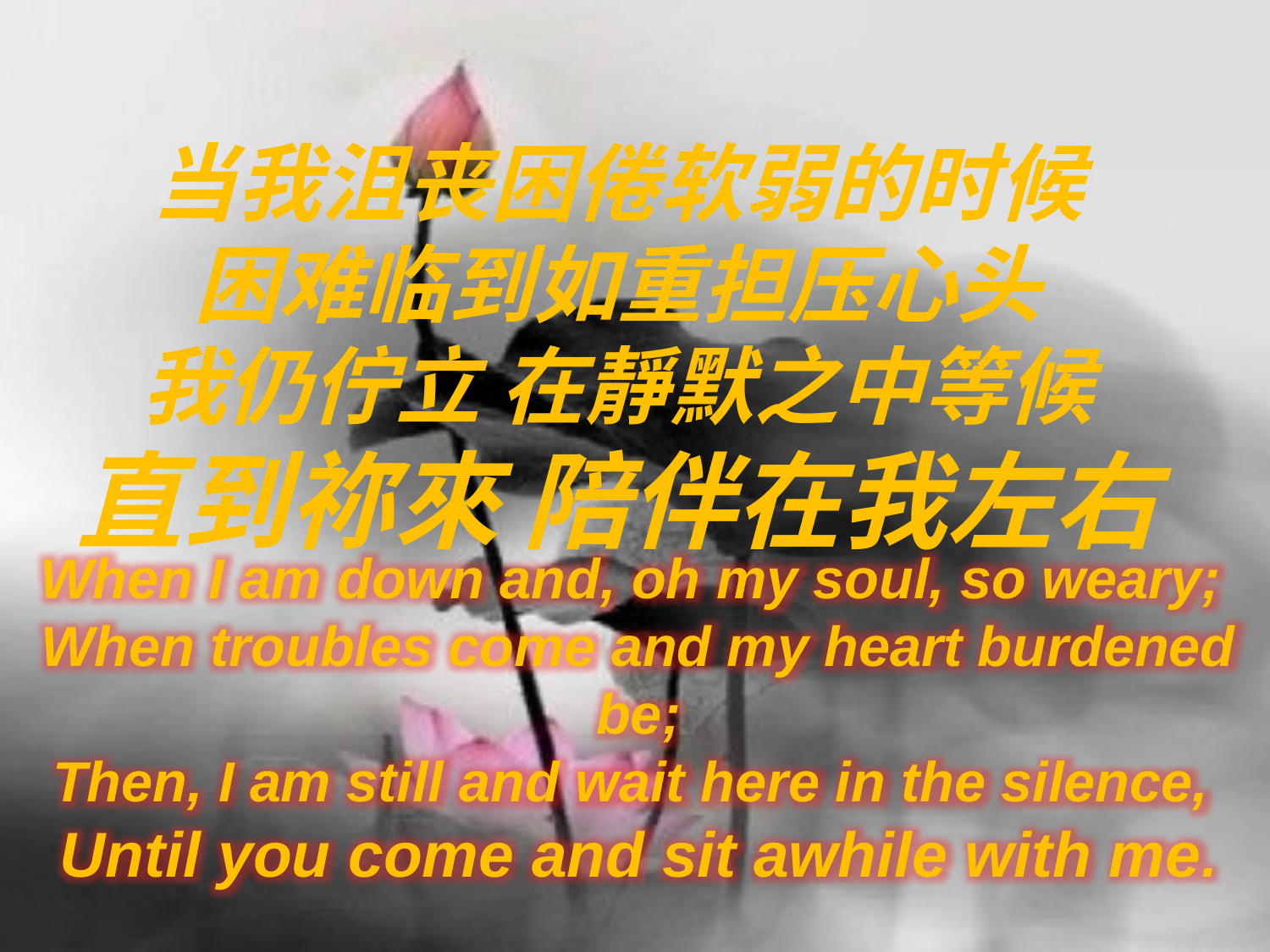

# 当我沮丧困倦软弱的时候 困难临到如重担压心头 我仍佇立 在靜默之中等候 直到祢來 陪伴在我左右
When I am down and, oh my soul, so weary;
When troubles come and my heart burdened be;
Then, I am still and wait here in the silence,
Until you come and sit awhile with me.